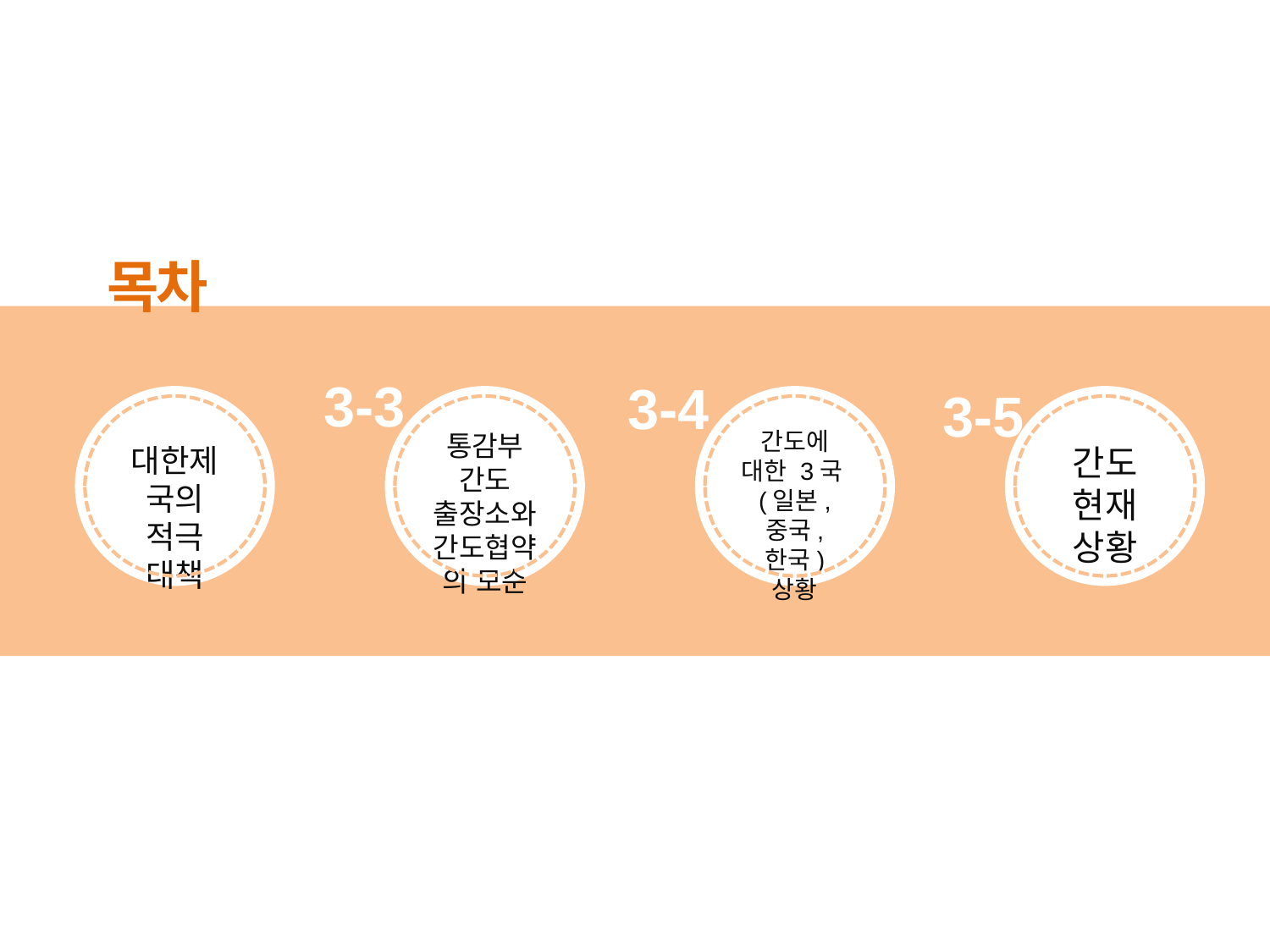

목차

3-2
3-3
3-4
3-5

간도에 대한 3국(일본, 중국, 한국) 상황
통감부 간도 출장소와 간도협약의 모순
대한제국의 적극 대책
간도 현재 상황